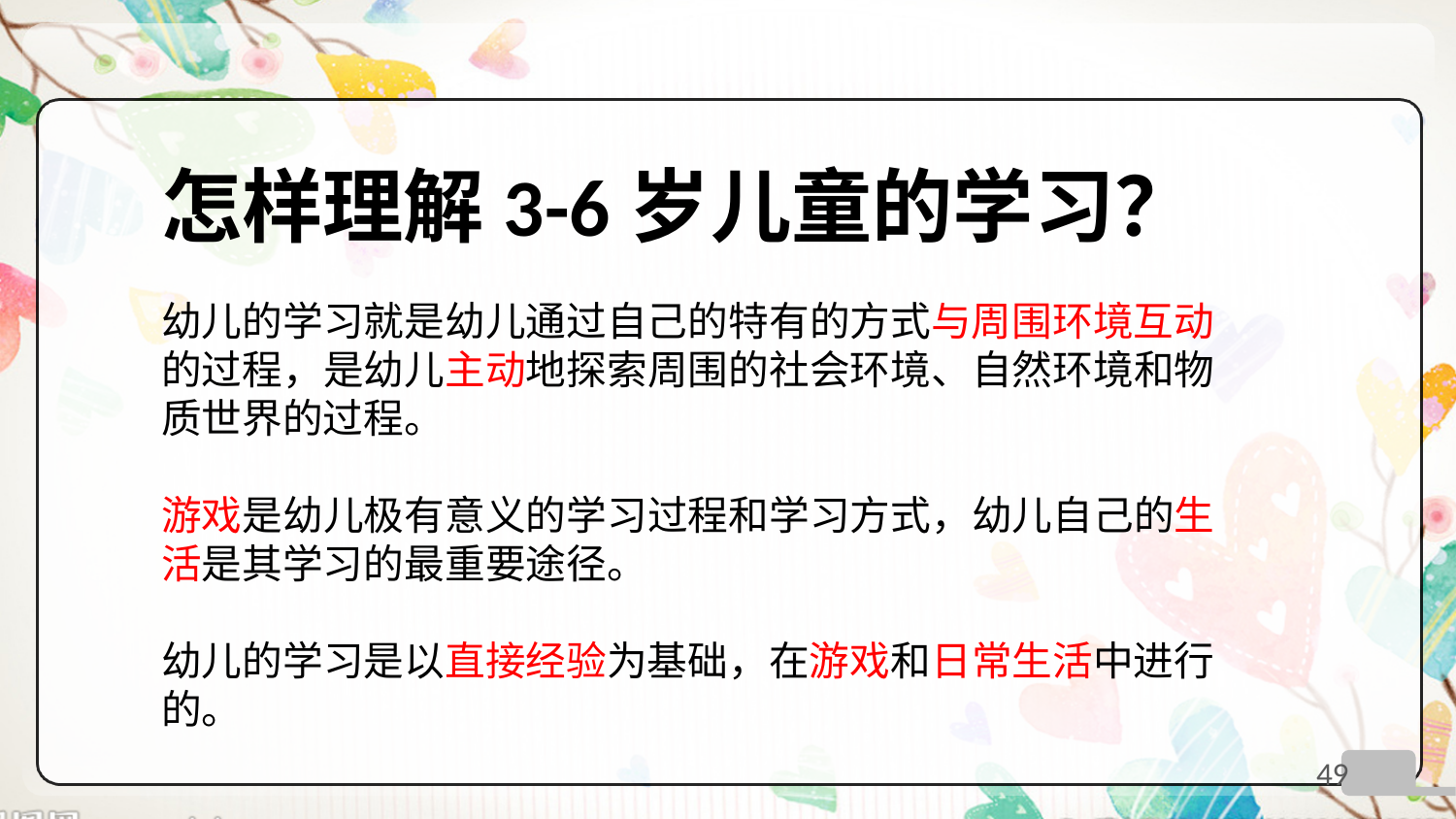

#
怎样理解3-6岁儿童的学习？

幼儿的学习就是幼儿通过自己的特有的方式与周围环境互动的过程，是幼儿主动地探索周围的社会环境、自然环境和物质世界的过程。

游戏是幼儿极有意义的学习过程和学习方式，幼儿自己的生活是其学习的最重要途径。

幼儿的学习是以直接经验为基础，在游戏和日常生活中进行的。